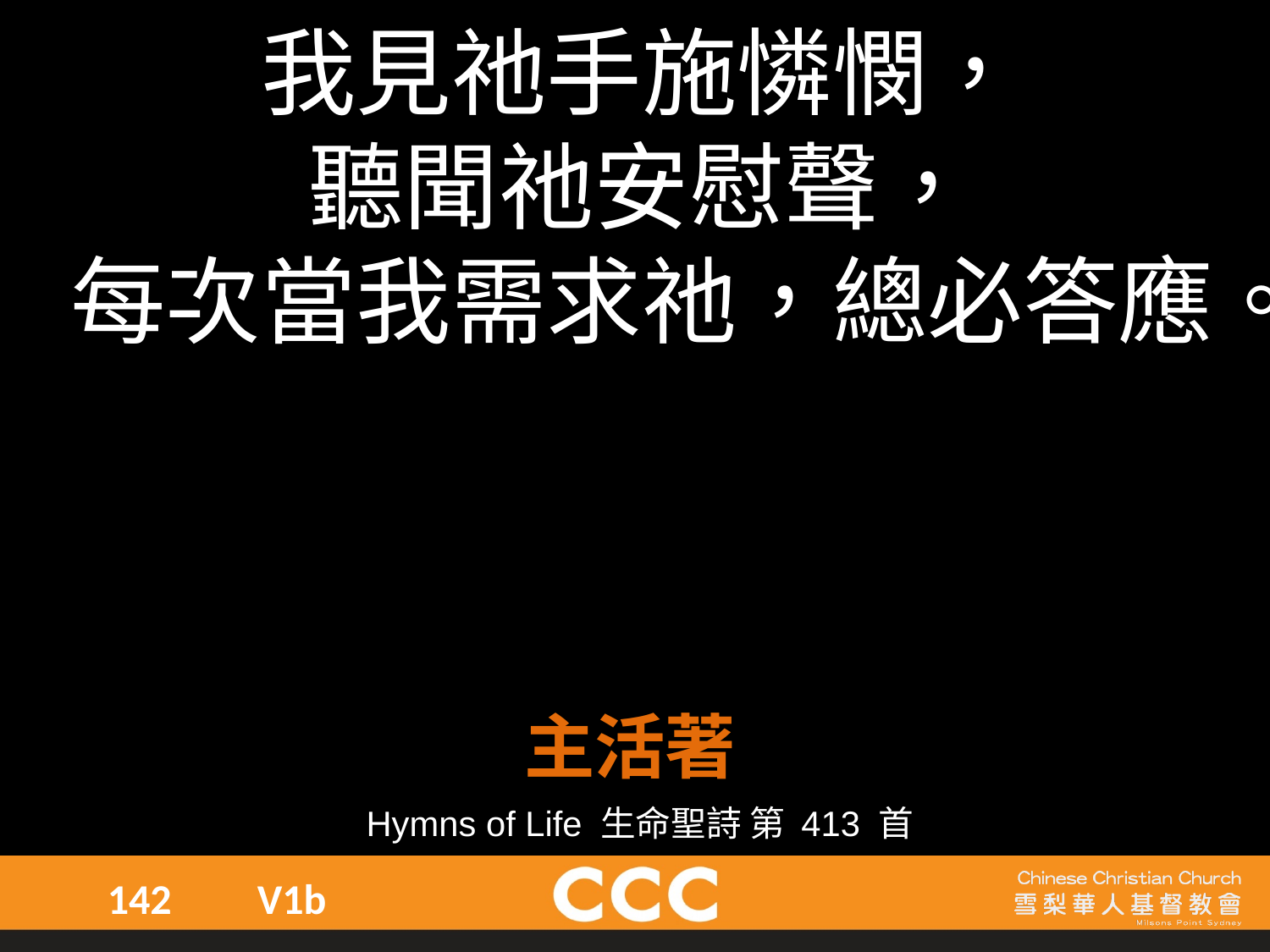

我見祂手施憐憫，
聽聞祂安慰聲，
每次當我需求祂，總必答應。

主活著
Hymns of Life 生命聖詩 第 413 首
142
V1b